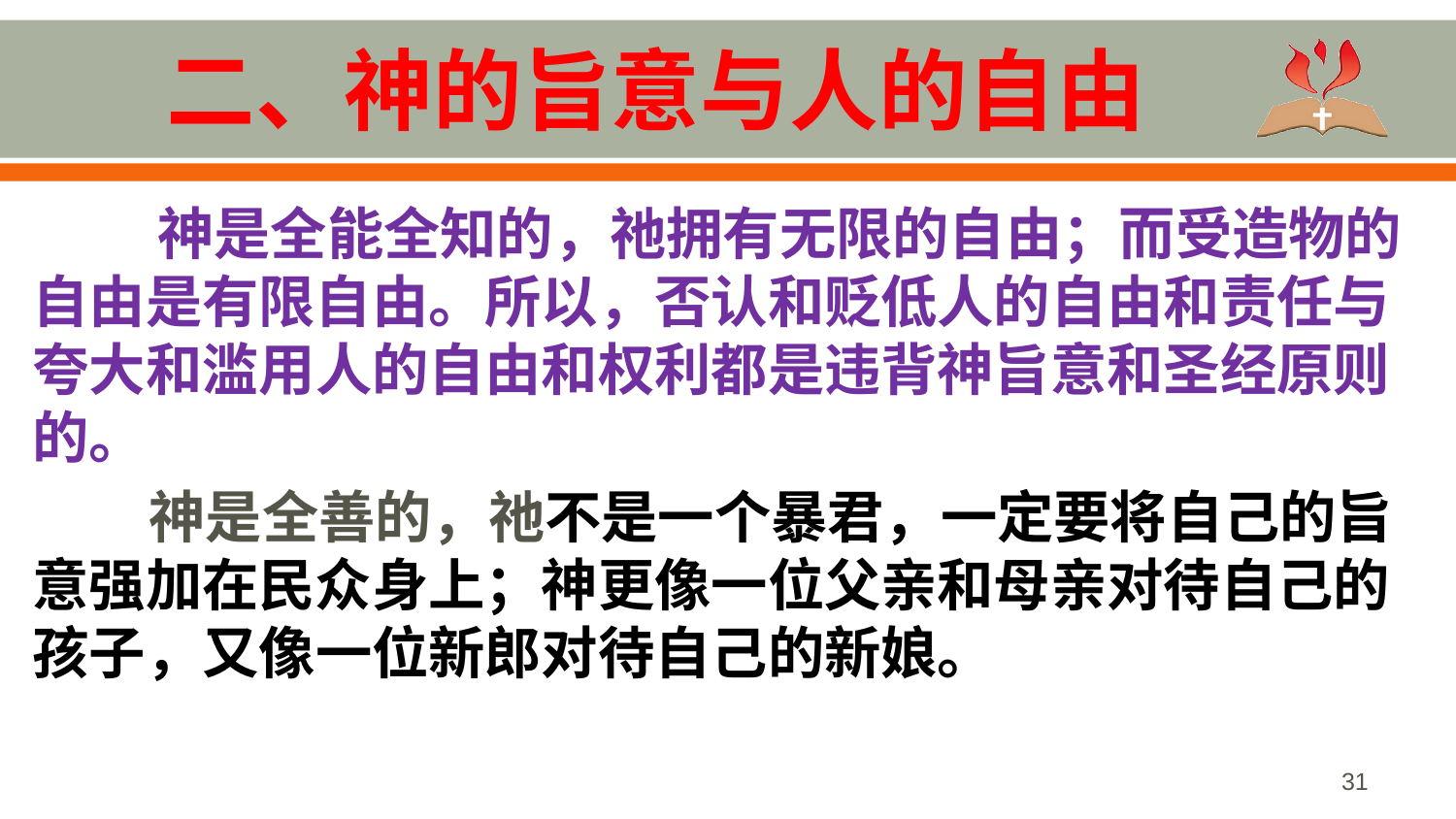

# 二、神的旨意与人的自由
   神是全能全知的，祂拥有无限的自由；而受造物的自由是有限自由。所以，否认和贬低人的自由和责任与夸大和滥用人的自由和权利都是违背神旨意和圣经原则的。
	        神是全善的，祂不是一个暴君，一定要将自己的旨意强加在民众身上；神更像一位父亲和母亲对待自己的孩子，又像一位新郎对待自己的新娘。

31